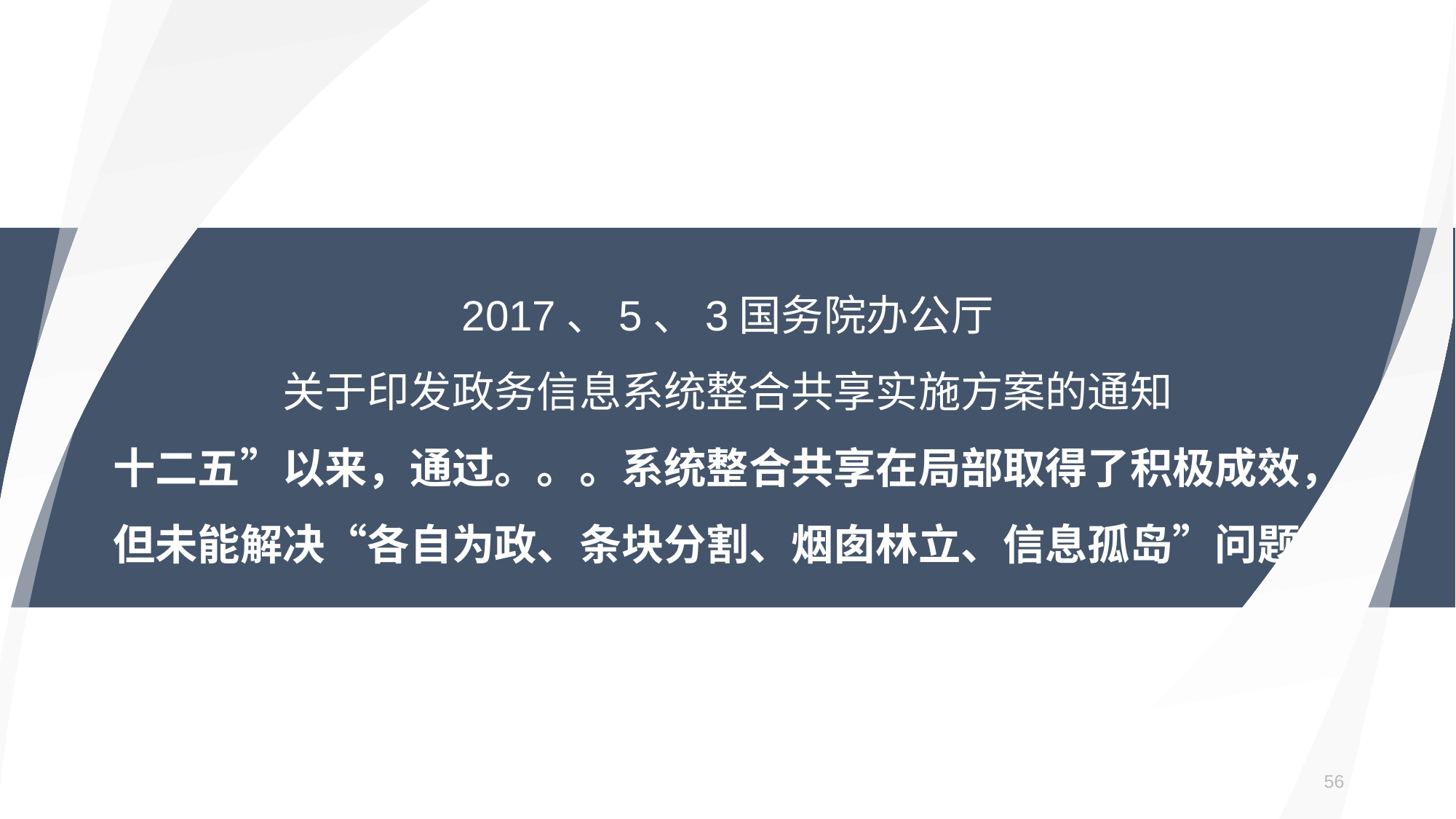

2017、5、3国务院办公厅
关于印发政务信息系统整合共享实施方案的通知
十二五”以来，通过。。。系统整合共享在局部取得了积极成效，
但未能解决“各自为政、条块分割、烟囱林立、信息孤岛”问题。
56